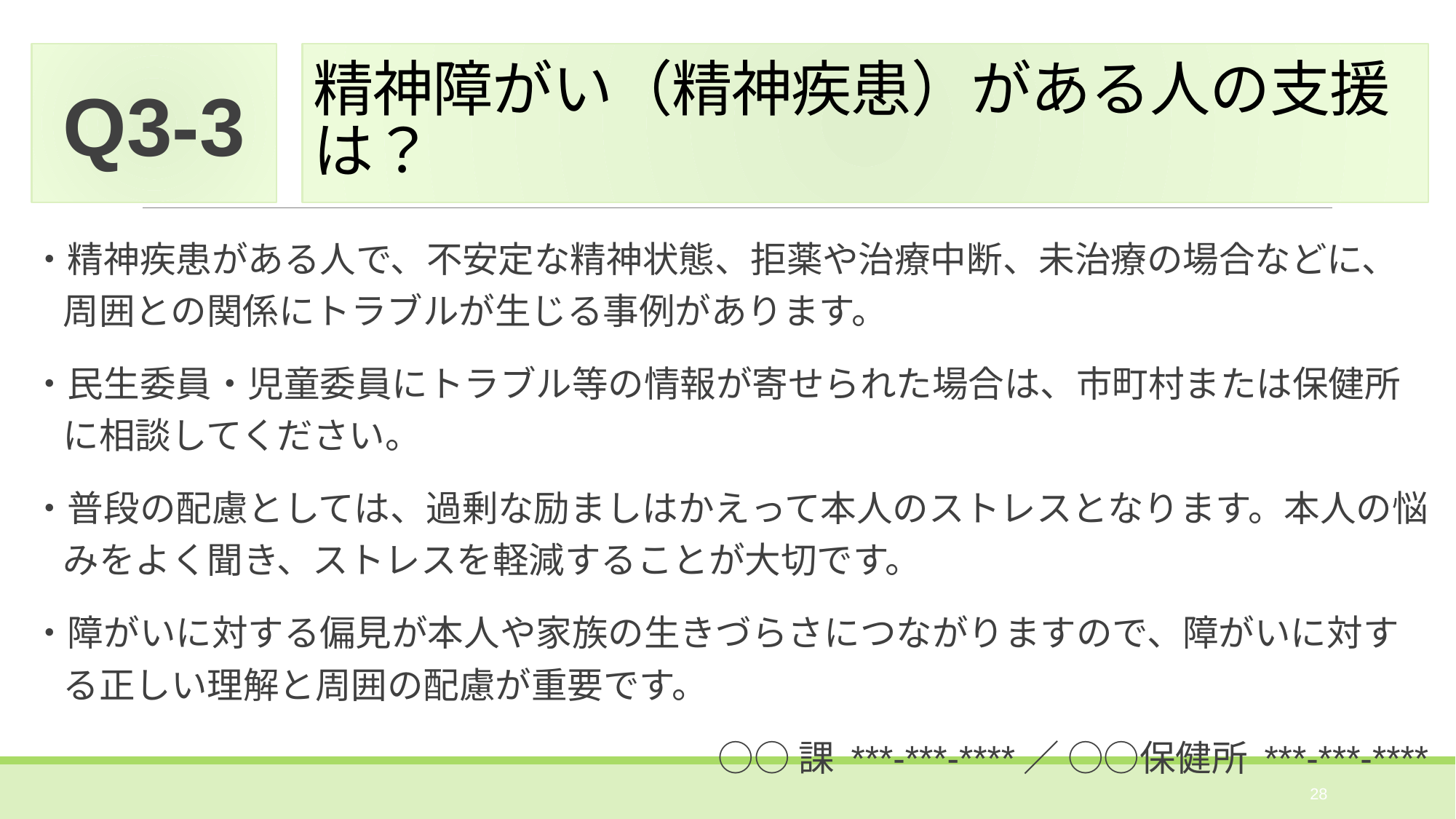

Q3-3
# 精神障がい（精神疾患）がある人の支援は？
・精神疾患がある人で、不安定な精神状態、拒薬や治療中断、未治療の場合などに、周囲との関係にトラブルが生じる事例があります。
・民生委員・児童委員にトラブル等の情報が寄せられた場合は、市町村または保健所に相談してください。
・普段の配慮としては、過剰な励ましはかえって本人のストレスとなります。本人の悩みをよく聞き、ストレスを軽減することが大切です。
・障がいに対する偏見が本人や家族の生きづらさにつながりますので、障がいに対する正しい理解と周囲の配慮が重要です。
○○課 ***-***-****／ ○○保健所 ***-***-****

28